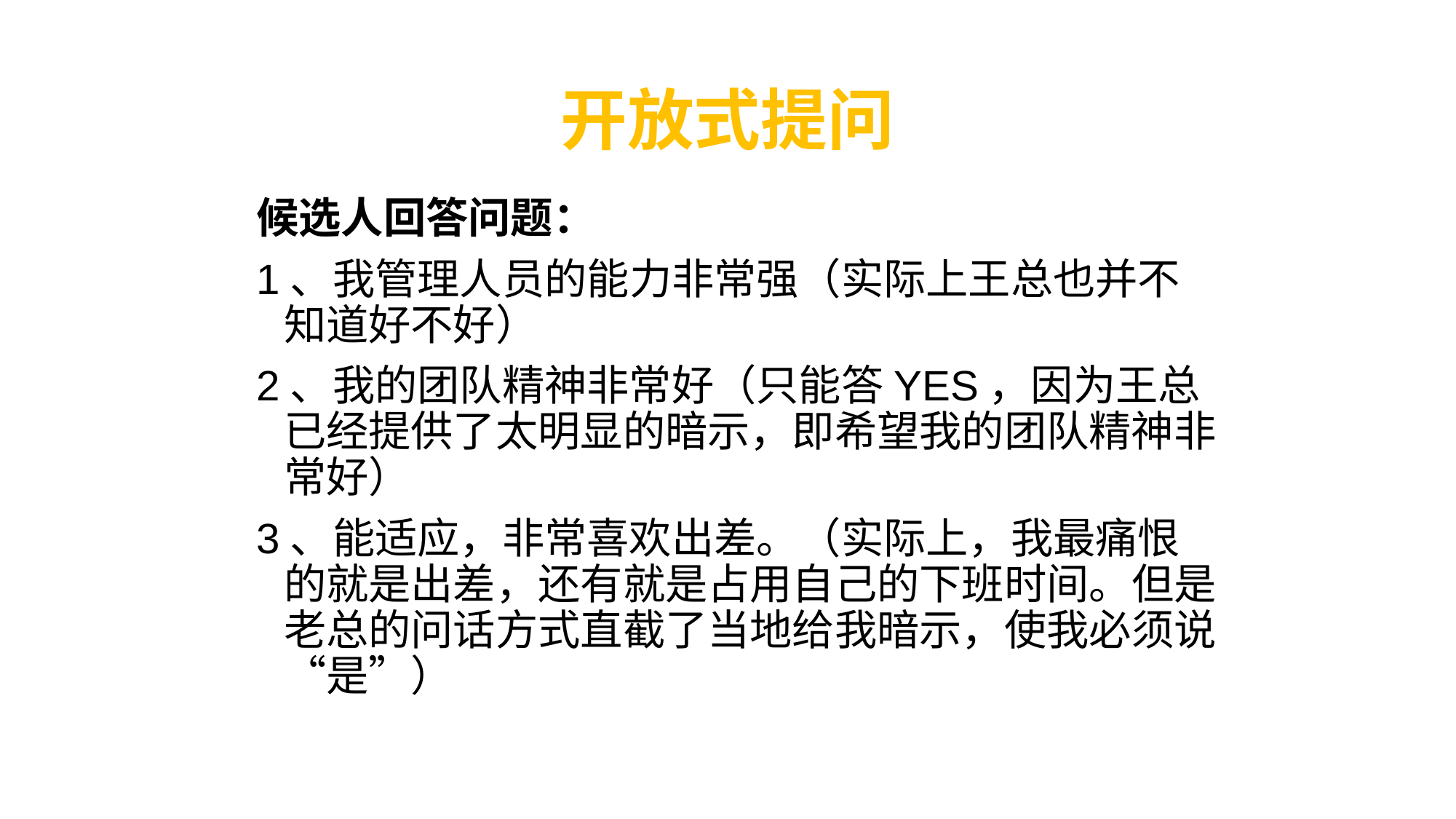

# 开放式提问
候选人回答问题：
1、我管理人员的能力非常强（实际上王总也并不知道好不好）
2、我的团队精神非常好（只能答YES，因为王总已经提供了太明显的暗示，即希望我的团队精神非常好）
3、能适应，非常喜欢出差。（实际上，我最痛恨的就是出差，还有就是占用自己的下班时间。但是老总的问话方式直截了当地给我暗示，使我必须说“是”）